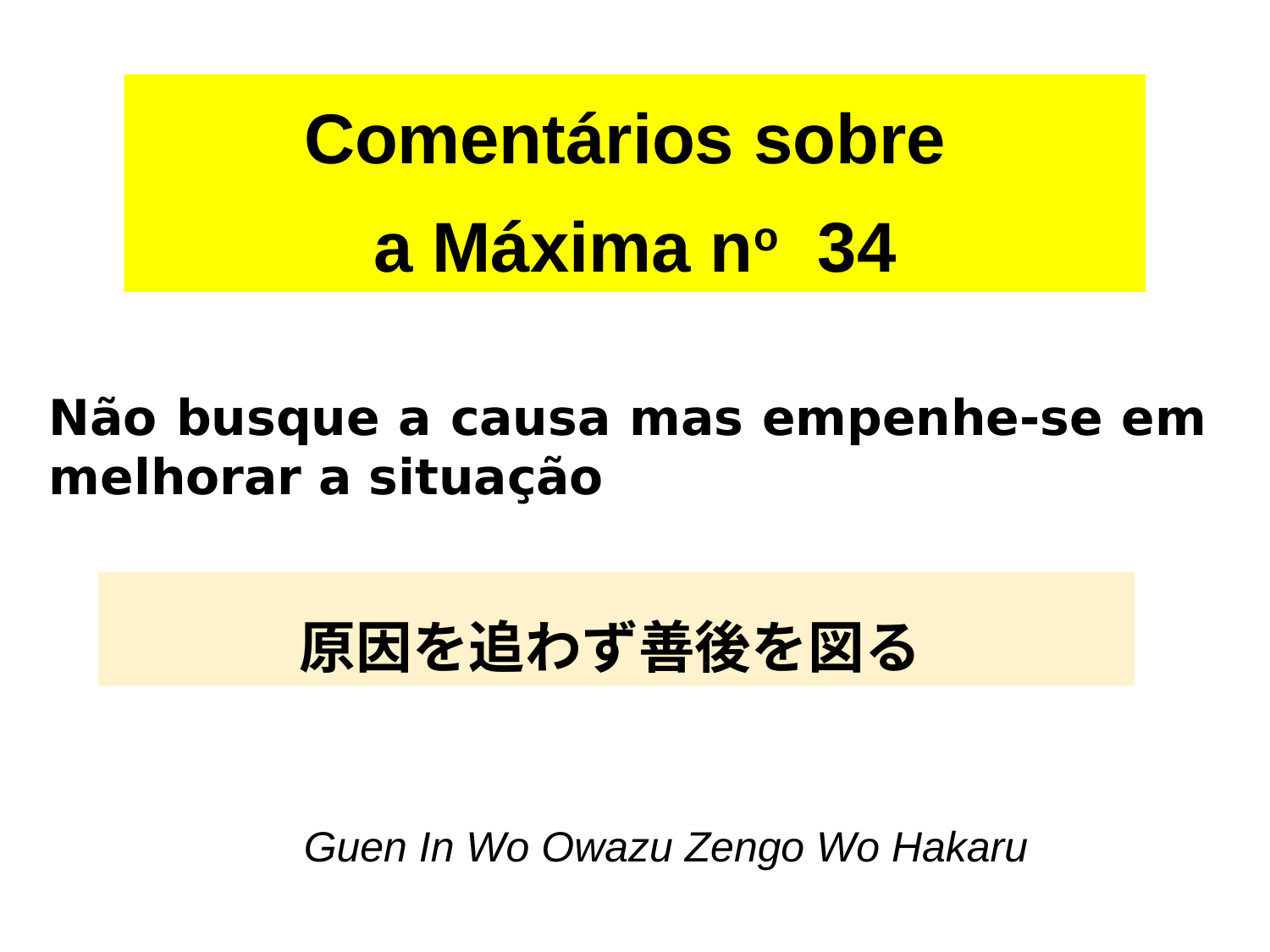

Comentários sobre
a Máxima no  34
Não busque a causa mas empenhe-se em melhorar a situação

原因を追わず善後を図る
Guen In Wo Owazu Zengo Wo Hakaru